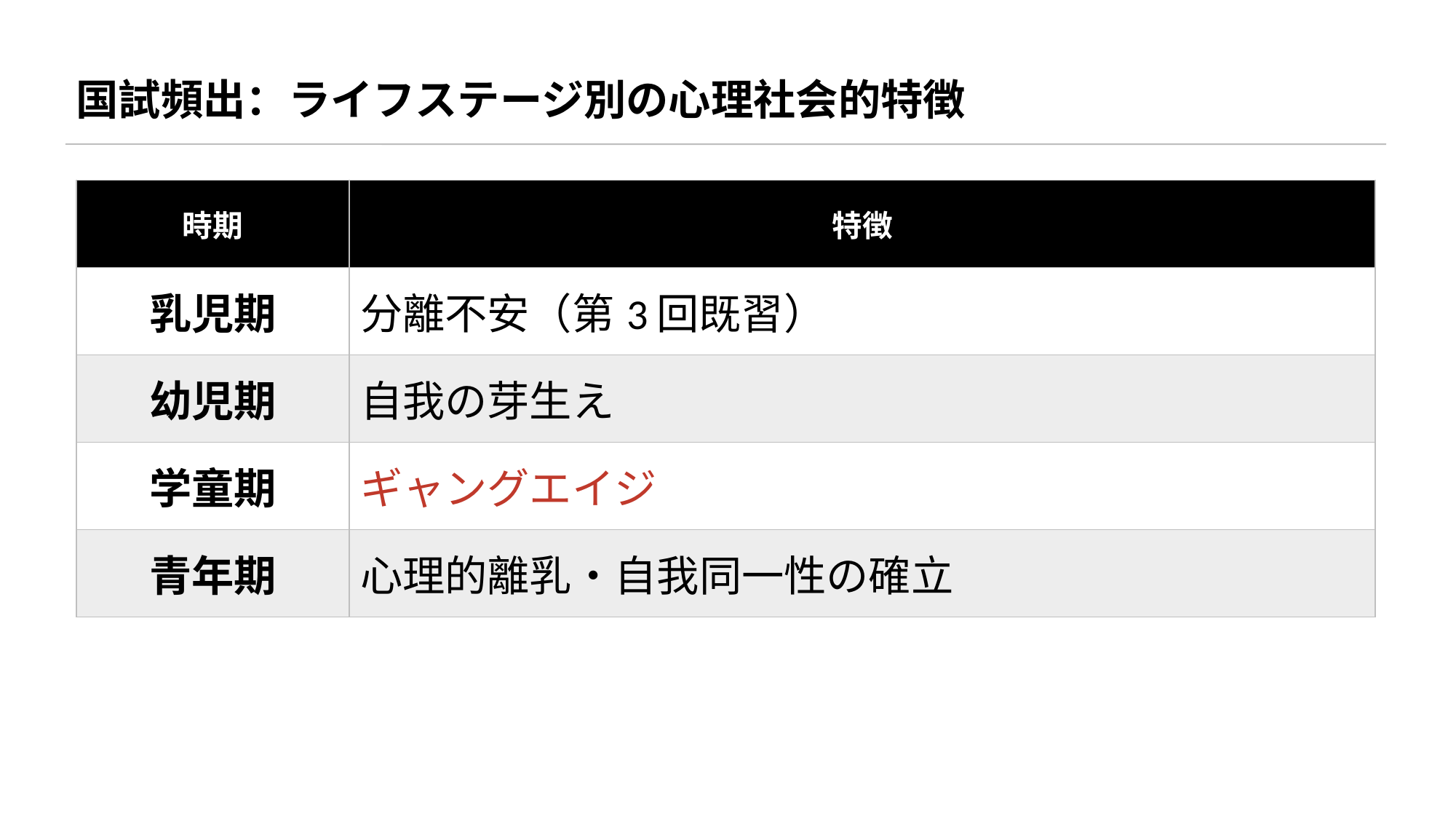

国試頻出：ライフステージ別の心理社会的特徴

| 時期 | 特徴 |
| --- | --- |
| 乳児期 | 分離不安（第3回既習） |
| 幼児期 | 自我の芽生え |
| 学童期 | ギャングエイジ |
| 青年期 | 心理的離乳・自我同一性の確立 |